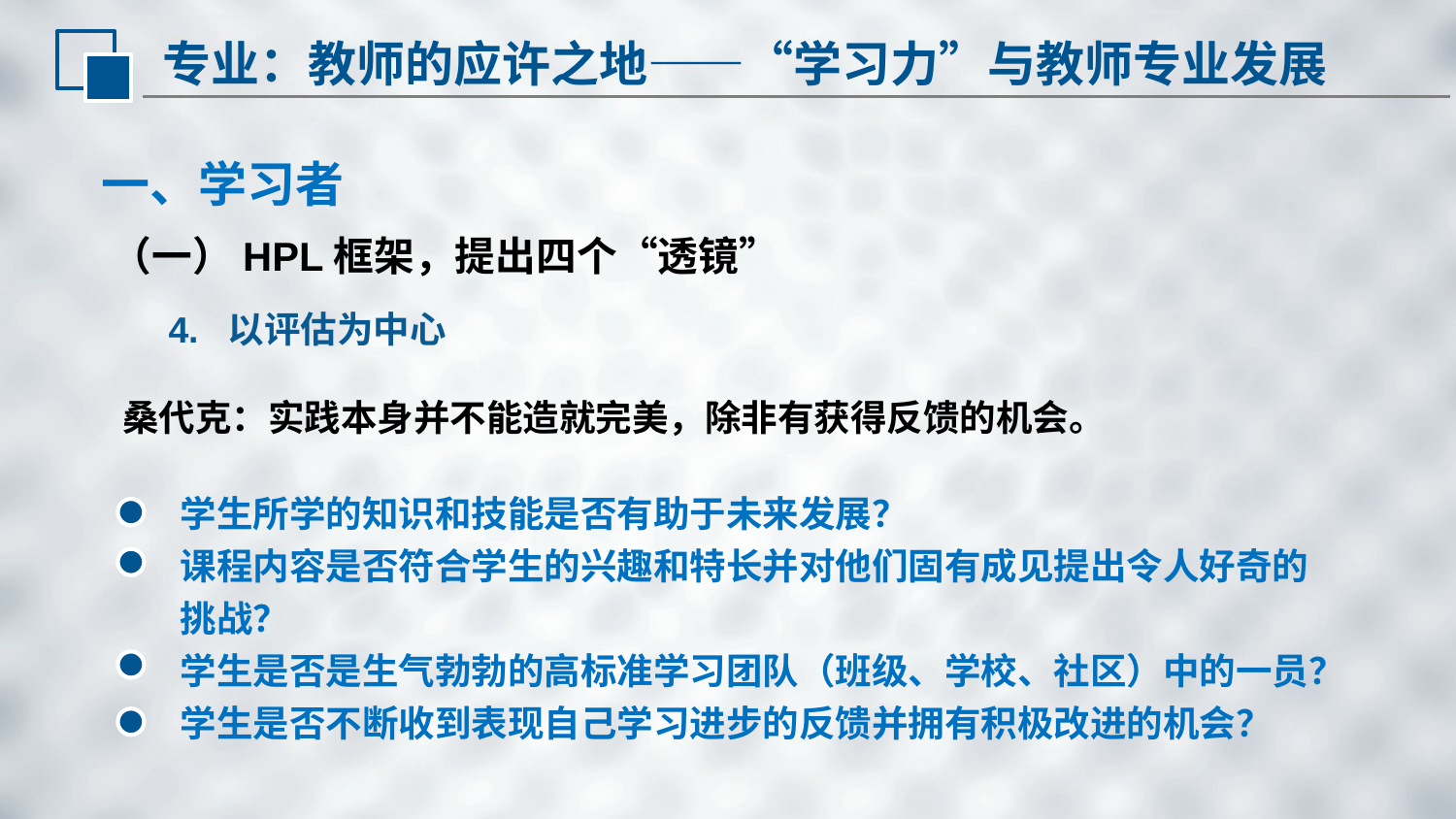

专业：教师的应许之地——“学习力”与教师专业发展

一、学习者
（一）HPL框架，提出四个“透镜”
4.  以评估为中心
桑代克：实践本身并不能造就完美，除非有获得反馈的机会。
学生所学的知识和技能是否有助于未来发展？
课程内容是否符合学生的兴趣和特长并对他们固有成见提出令人好奇的挑战？
学生是否是生气勃勃的高标准学习团队（班级、学校、社区）中的一员？
学生是否不断收到表现自己学习进步的反馈并拥有积极改进的机会？